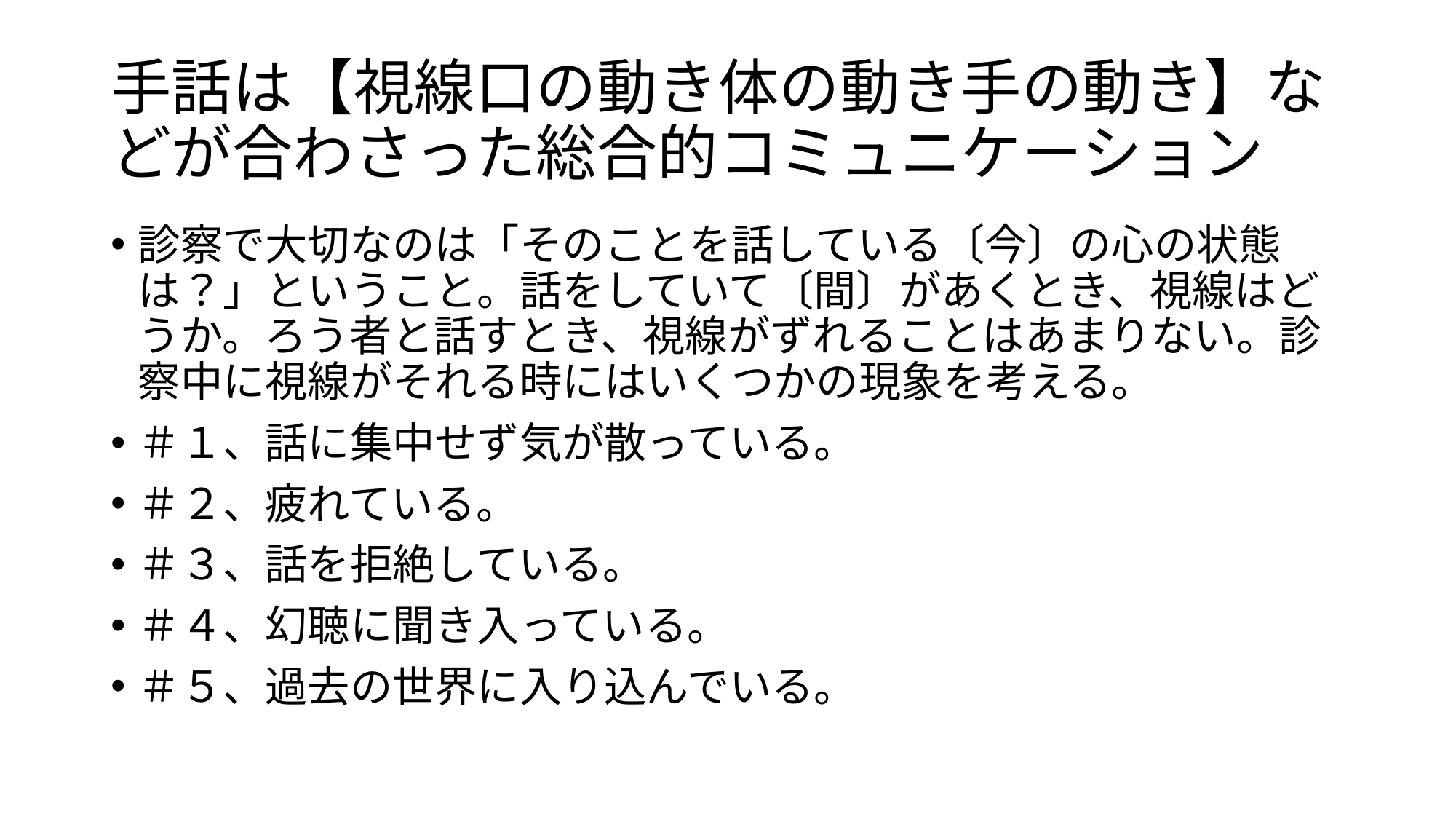

# 手話は【視線口の動き体の動き手の動き】などが合わさった総合的コミュニケーション
診察で大切なのは「そのことを話している〔今〕の心の状態は？」ということ。話をしていて〔間〕があくとき、視線はどうか。ろう者と話すとき、視線がずれることはあまりない。診察中に視線がそれる時にはいくつかの現象を考える。
＃１、話に集中せず気が散っている。
＃２、疲れている。
＃３、話を拒絶している。
＃４、幻聴に聞き入っている。
＃５、過去の世界に入り込んでいる。